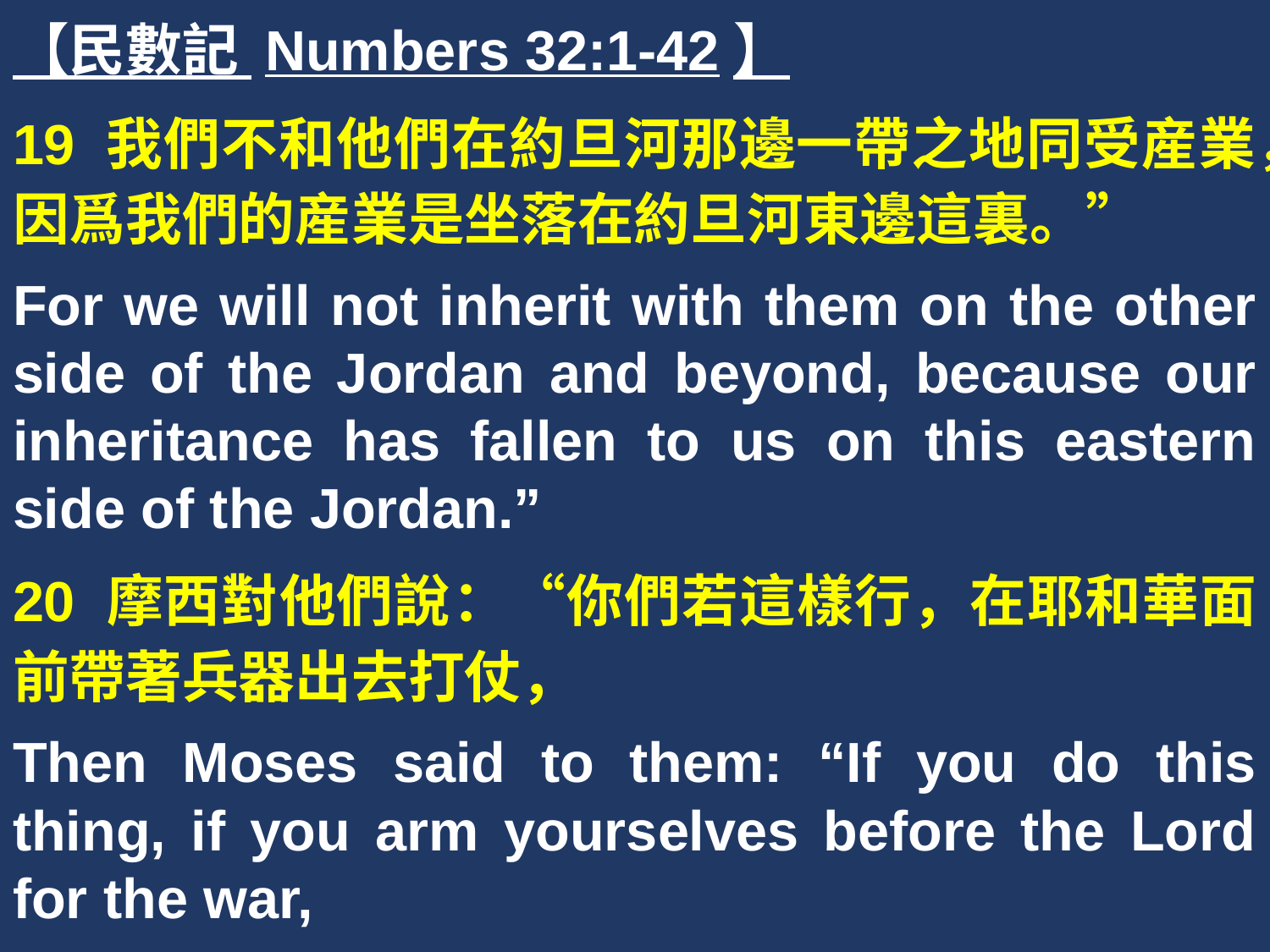

【民數記 Numbers 32:1-42】
19 我們不和他們在約旦河那邊一帶之地同受産業，因爲我們的産業是坐落在約旦河東邊這裏。”
For we will not inherit with them on the other side of the Jordan and beyond, because our inheritance has fallen to us on this eastern side of the Jordan.”
20 摩西對他們說：“你們若這樣行，在耶和華面前帶著兵器出去打仗，
Then Moses said to them: “If you do this thing, if you arm yourselves before the Lord for the war,